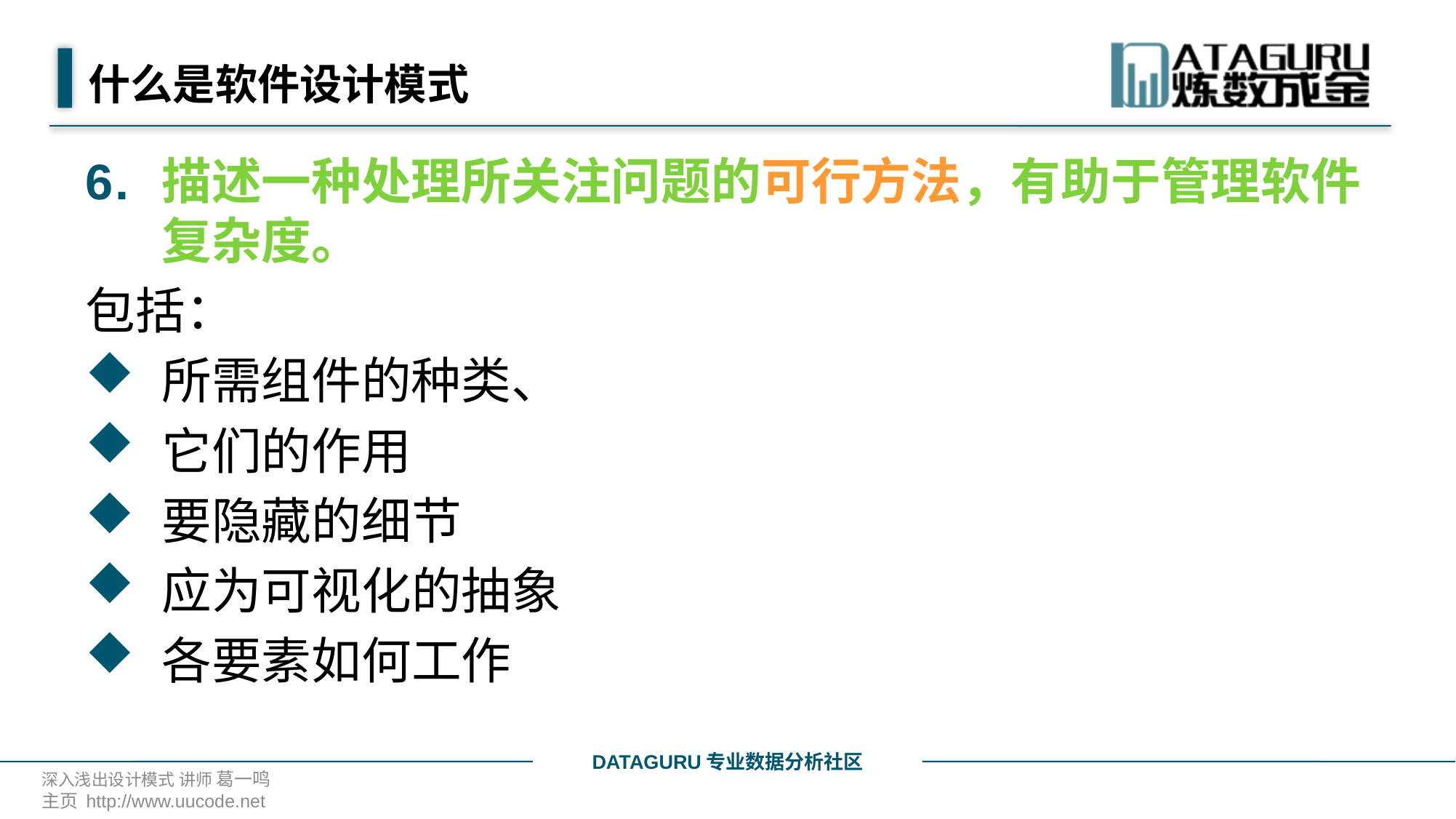

# 什么是软件设计模式
描述一种处理所关注问题的可行方法，有助于管理软件复杂度。
包括：
所需组件的种类、
它们的作用
要隐藏的细节
应为可视化的抽象
各要素如何工作